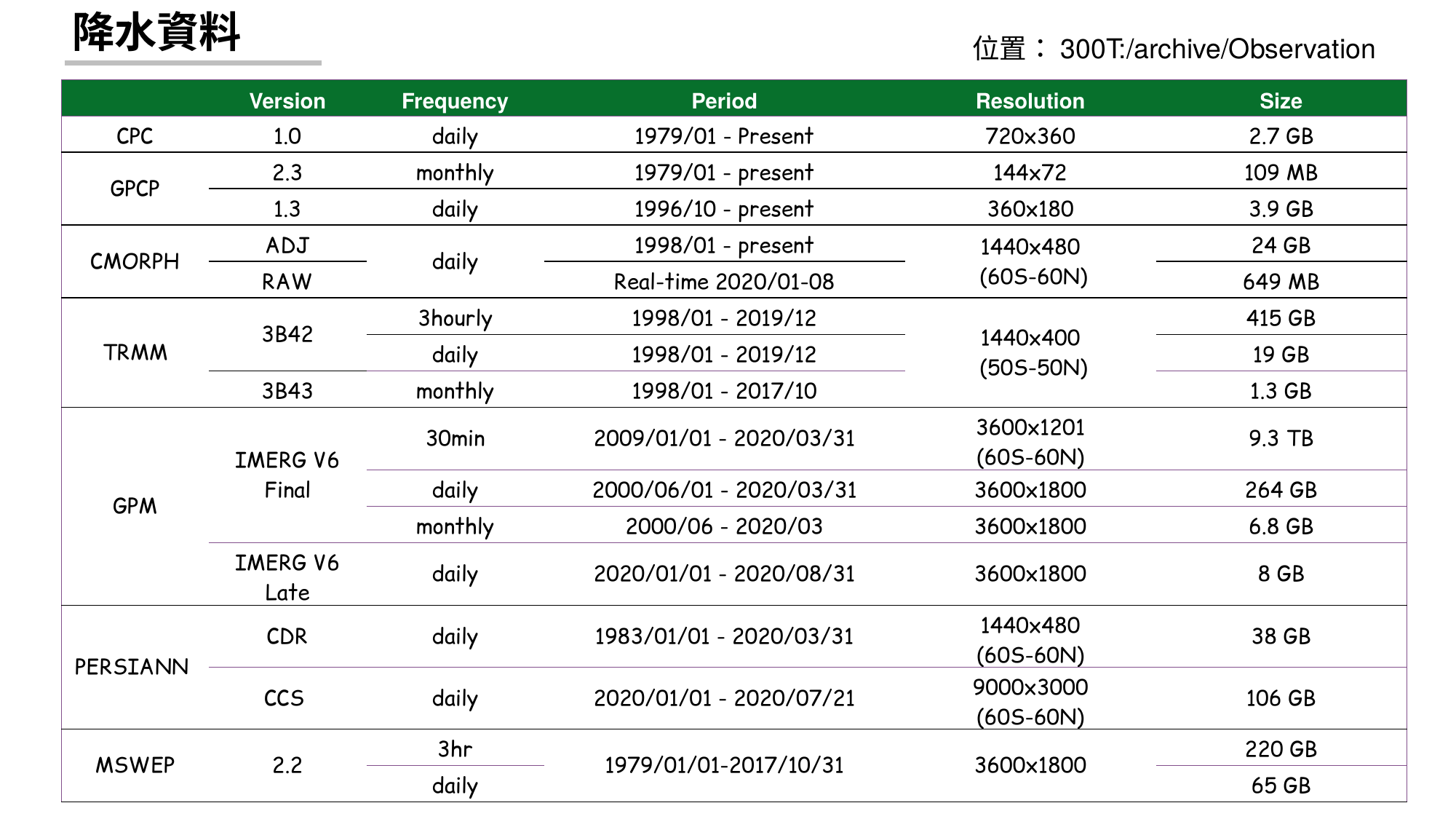

降水資料

位置：300T:/archive/Observation
|  | Version | Frequency | Period | Resolution | Size |
| --- | --- | --- | --- | --- | --- |
| CPC | 1.0 | daily | 1979/01 - Present | 720x360 | 2.7 GB |
| GPCP | 2.3 | monthly | 1979/01 - present | 144x72 | 109 MB |
|  | 1.3 | daily | 1996/10 - present | 360x180 | 3.9 GB |
| CMORPH | ADJ | daily | 1998/01 - present | 1440x480 (60S-60N) | 24 GB |
|  | RAW |  | Real-time 2020/01-08 |  | 649 MB |
| TRMM | 3B42 | 3hourly | 1998/01 - 2019/12 | 1440x400 (50S-50N) | 415 GB |
|  |  | daily | 1998/01 - 2019/12 |  | 19 GB |
|  | 3B43 | monthly | 1998/01 - 2017/10 |  | 1.3 GB |
| GPM | IMERG V6 Final | 30min | 2009/01/01 - 2020/03/31 | 3600x1201 (60S-60N) | 9.3 TB |
|  |  | daily | 2000/06/01 - 2020/03/31 | 3600x1800 | 264 GB |
|  |  | monthly | 2000/06 - 2020/03 | 3600x1800 | 6.8 GB |
|  | IMERG V6 Late | daily | 2020/01/01 - 2020/08/31 | 3600x1800 | 8 GB |
| PERSIANN | CDR | daily | 1983/01/01 - 2020/03/31 | 1440x480 (60S-60N) | 38 GB |
|  | CCS | daily | 2020/01/01 - 2020/07/21 | 9000x3000 (60S-60N) | 106 GB |
| MSWEP | 2.2 | 3hr | 1979/01/01-2017/10/31 | 3600x1800 | 220 GB |
|  |  | daily |  |  | 65 GB |